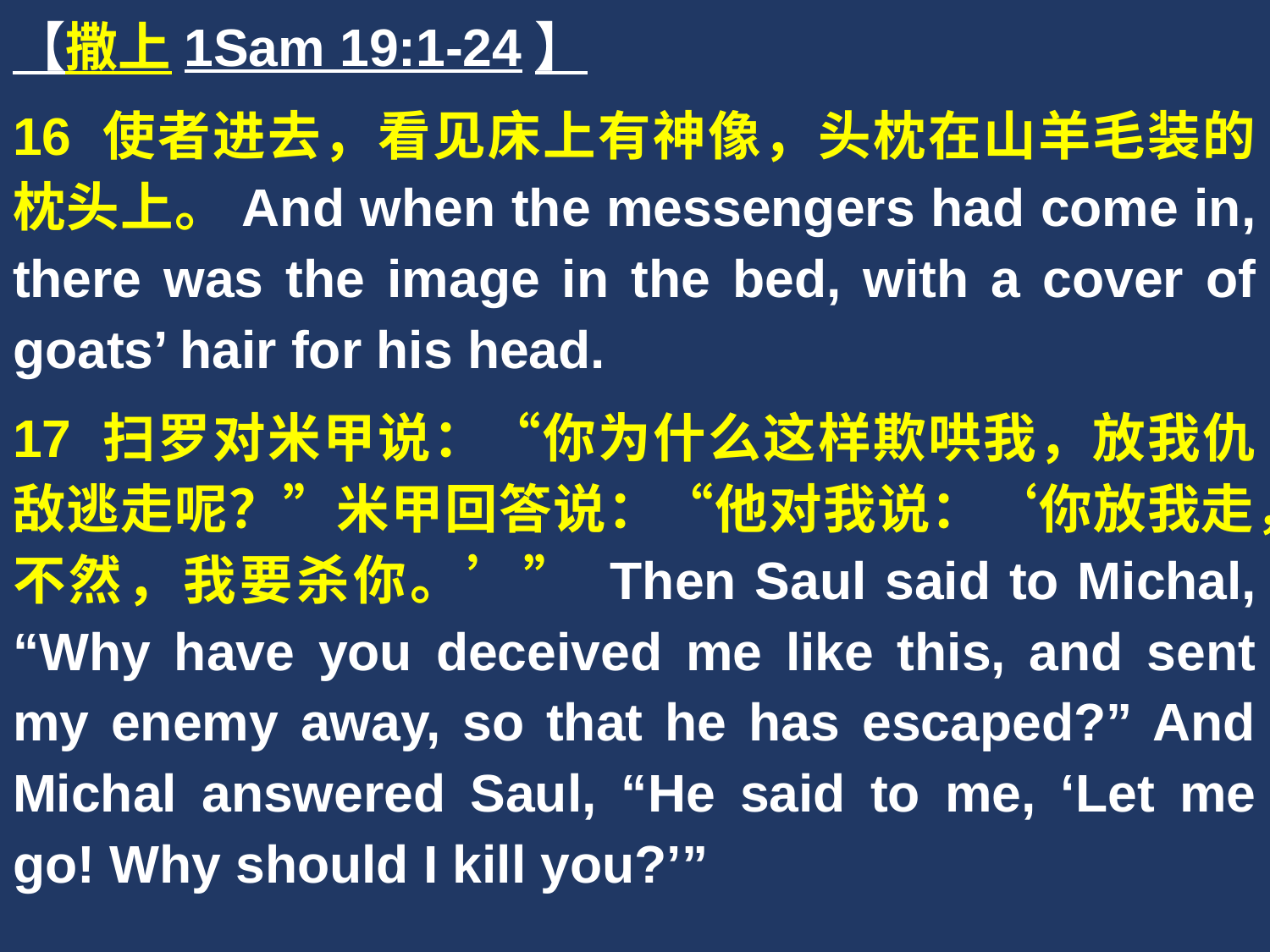

【撒上1Sam 19:1-24】
16 使者进去，看见床上有神像，头枕在山羊毛装的枕头上。And when the messengers had come in, there was the image in the bed, with a cover of goats’ hair for his head.
17 扫罗对米甲说：“你为什么这样欺哄我，放我仇敌逃走呢？”米甲回答说：“他对我说：‘你放我走，不然，我要杀你。’” Then Saul said to Michal, “Why have you deceived me like this, and sent my enemy away, so that he has escaped?” And Michal answered Saul, “He said to me, ‘Let me go! Why should I kill you?’”